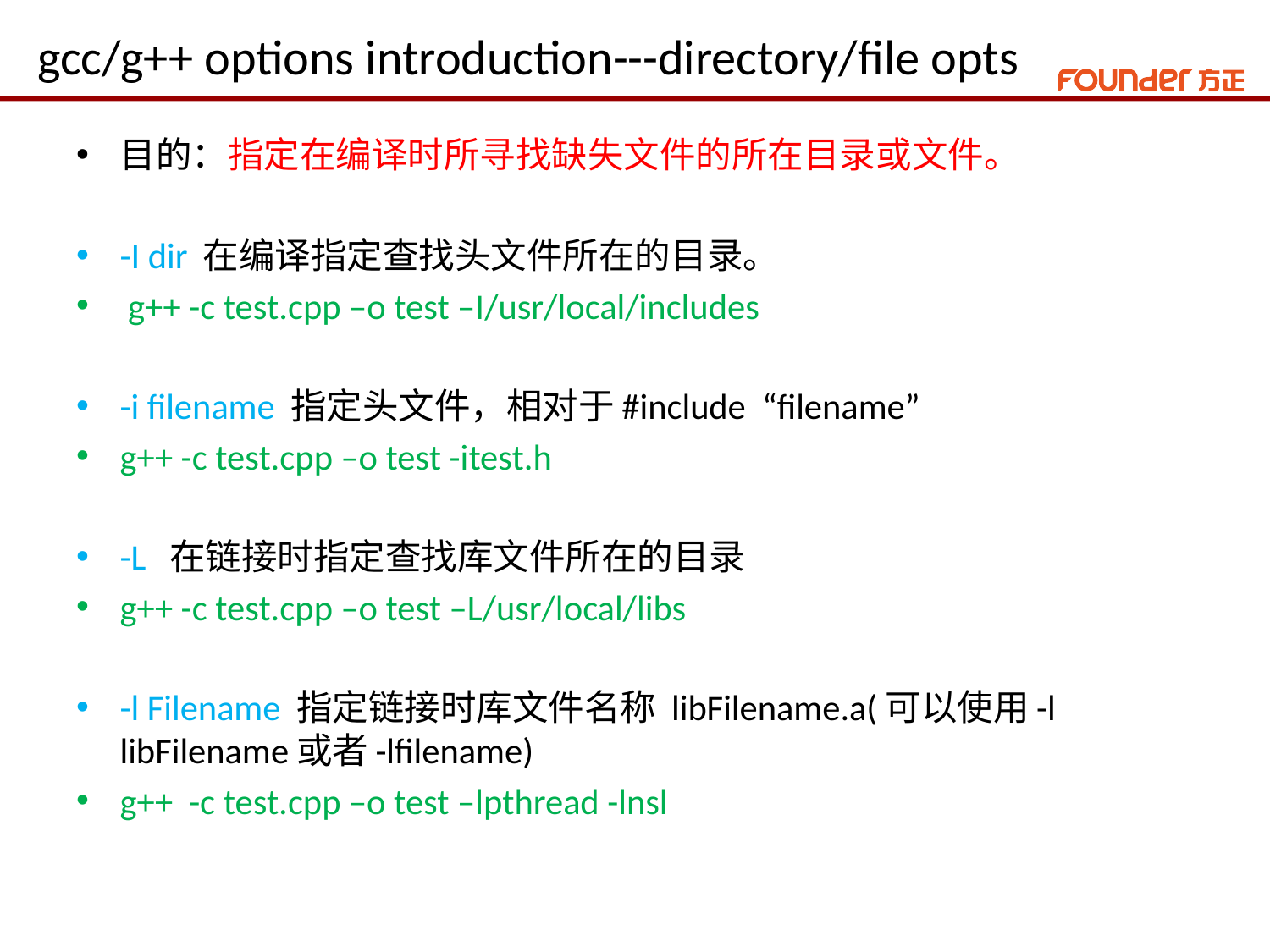

# gcc/g++ options introduction---directory/file opts
目的：指定在编译时所寻找缺失文件的所在目录或文件。

-I dir 在编译指定查找头文件所在的目录。
 g++ -c test.cpp –o test –I/usr/local/includes

-i filename 指定头文件，相对于#include  “filename”
g++ -c test.cpp –o test -itest.h

-L  在链接时指定查找库文件所在的目录
g++ -c test.cpp –o test –L/usr/local/libs

-l Filename 指定链接时库文件名称 libFilename.a(可以使用-l libFilename或者-lfilename)
g++  -c test.cpp –o test –lpthread -lnsl